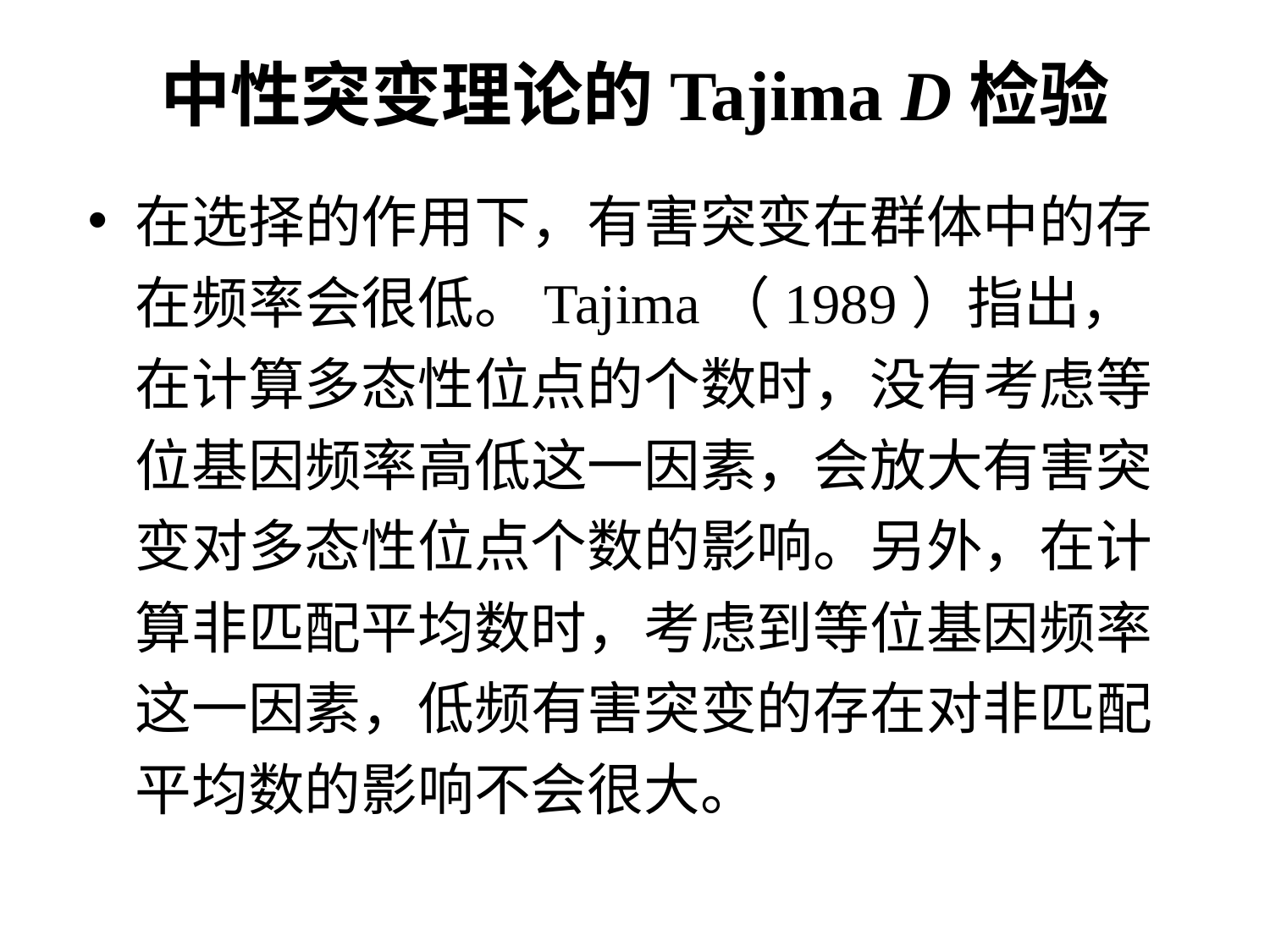

# 中性突变理论的Tajima D检验
在选择的作用下，有害突变在群体中的存在频率会很低。Tajima（1989）指出，在计算多态性位点的个数时，没有考虑等位基因频率高低这一因素，会放大有害突变对多态性位点个数的影响。另外，在计算非匹配平均数时，考虑到等位基因频率这一因素，低频有害突变的存在对非匹配平均数的影响不会很大。